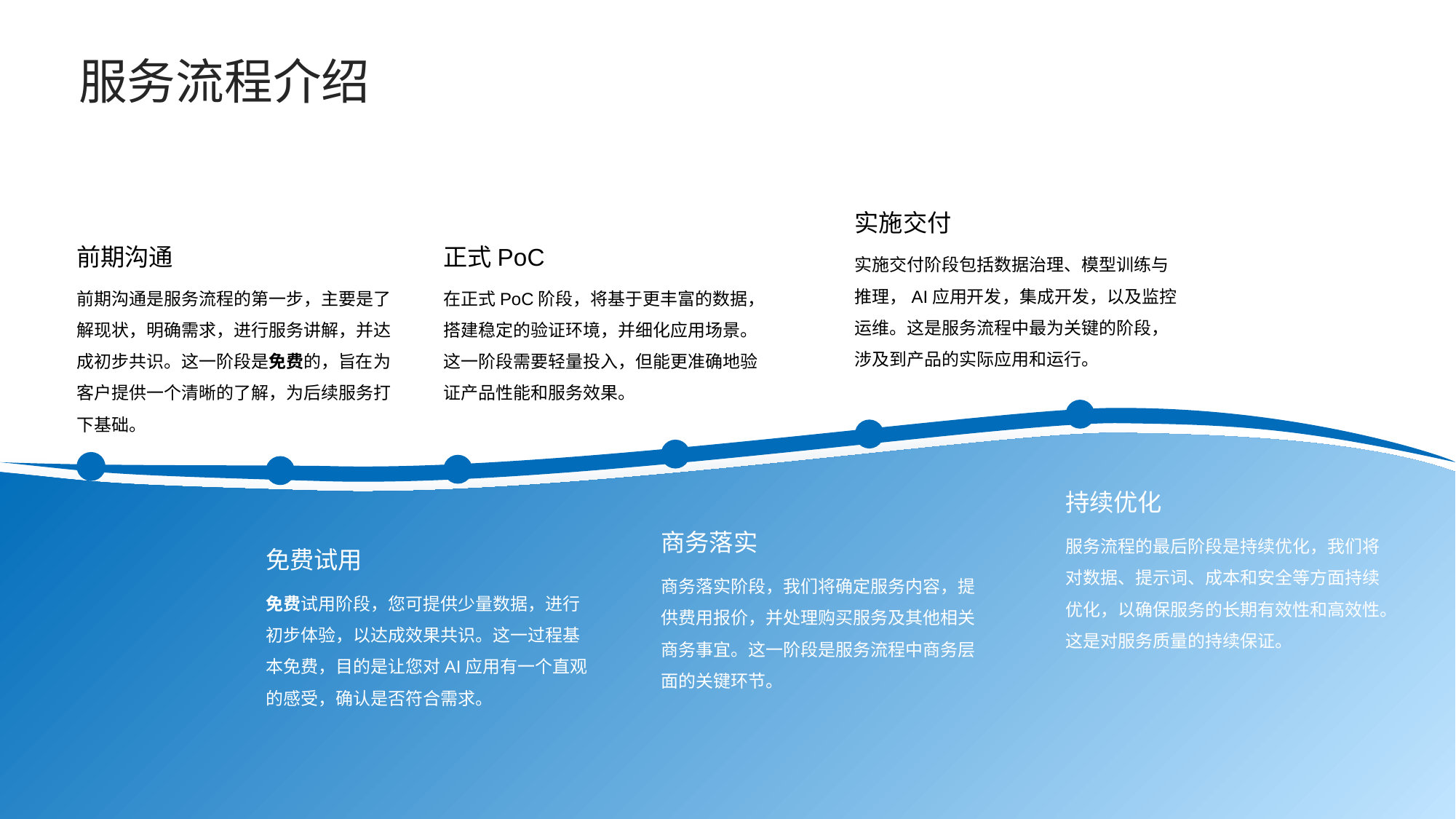

服务流程介绍
实施交付
前期沟通
正式PoC
实施交付阶段包括数据治理、模型训练与推理，AI应用开发，集成开发，以及监控运维。这是服务流程中最为关键的阶段，涉及到产品的实际应用和运行。
前期沟通是服务流程的第一步，主要是了解现状，明确需求，进行服务讲解，并达成初步共识。这一阶段是免费的，旨在为客户提供一个清晰的了解，为后续服务打下基础。
在正式PoC阶段，将基于更丰富的数据，搭建稳定的验证环境，并细化应用场景。这一阶段需要轻量投入，但能更准确地验证产品性能和服务效果。

持续优化

商务落实
免费试用
服务流程的最后阶段是持续优化，我们将对数据、提示词、成本和安全等方面持续优化，以确保服务的长期有效性和高效性。这是对服务质量的持续保证。
商务落实阶段，我们将确定服务内容，提供费用报价，并处理购买服务及其他相关商务事宜。这一阶段是服务流程中商务层面的关键环节。
免费试用阶段，您可提供少量数据，进行初步体验，以达成效果共识。这一过程基本免费，目的是让您对AI应用有一个直观的感受，确认是否符合需求。